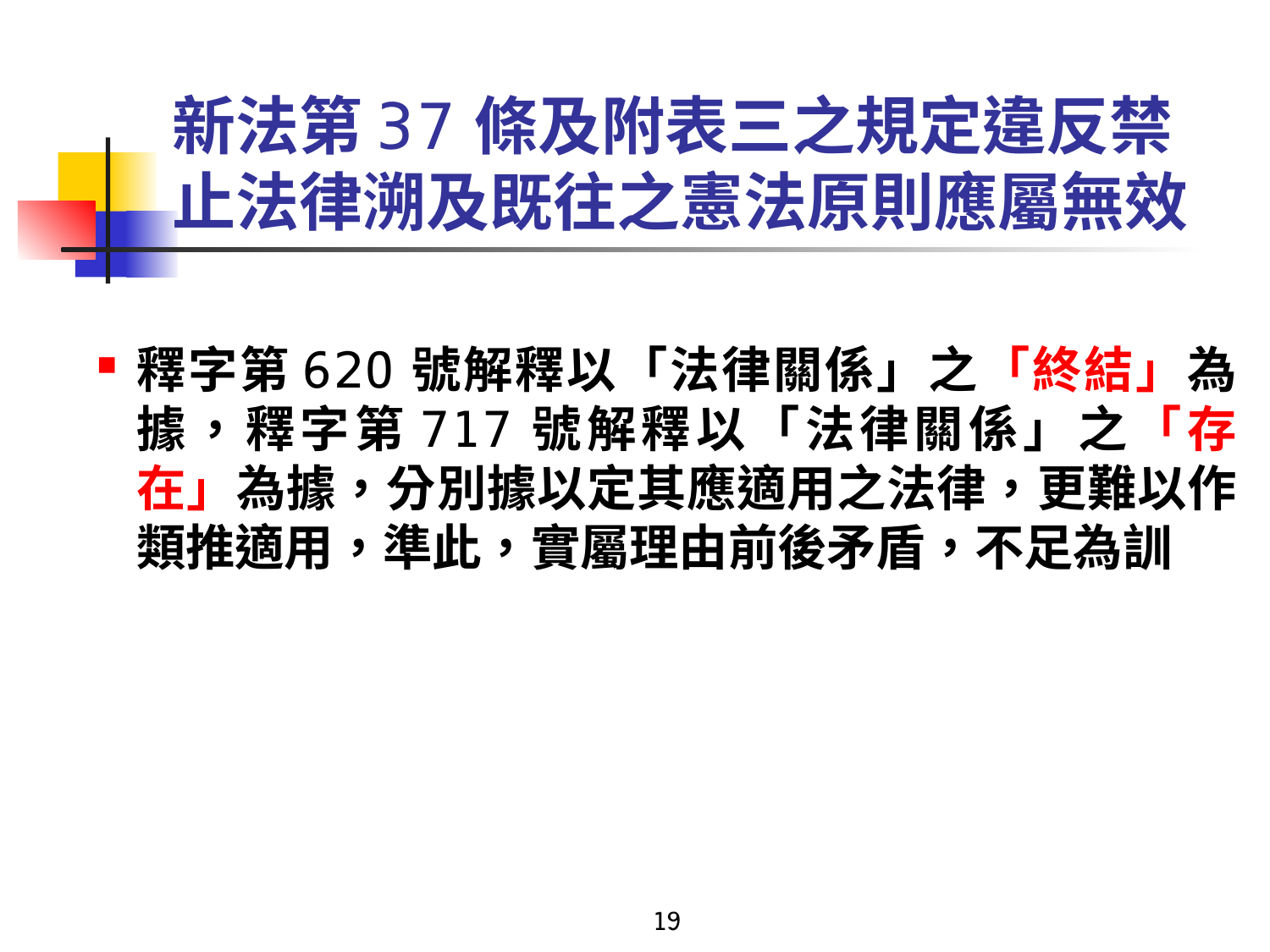

# 新法第37條及附表三之規定違反禁止法律溯及既往之憲法原則應屬無效
釋字第620號解釋以「法律關係」之「終結」為據，釋字第717號解釋以「法律關係」之「存在」為據，分別據以定其應適用之法律，更難以作類推適用，準此，實屬理由前後矛盾，不足為訓

19